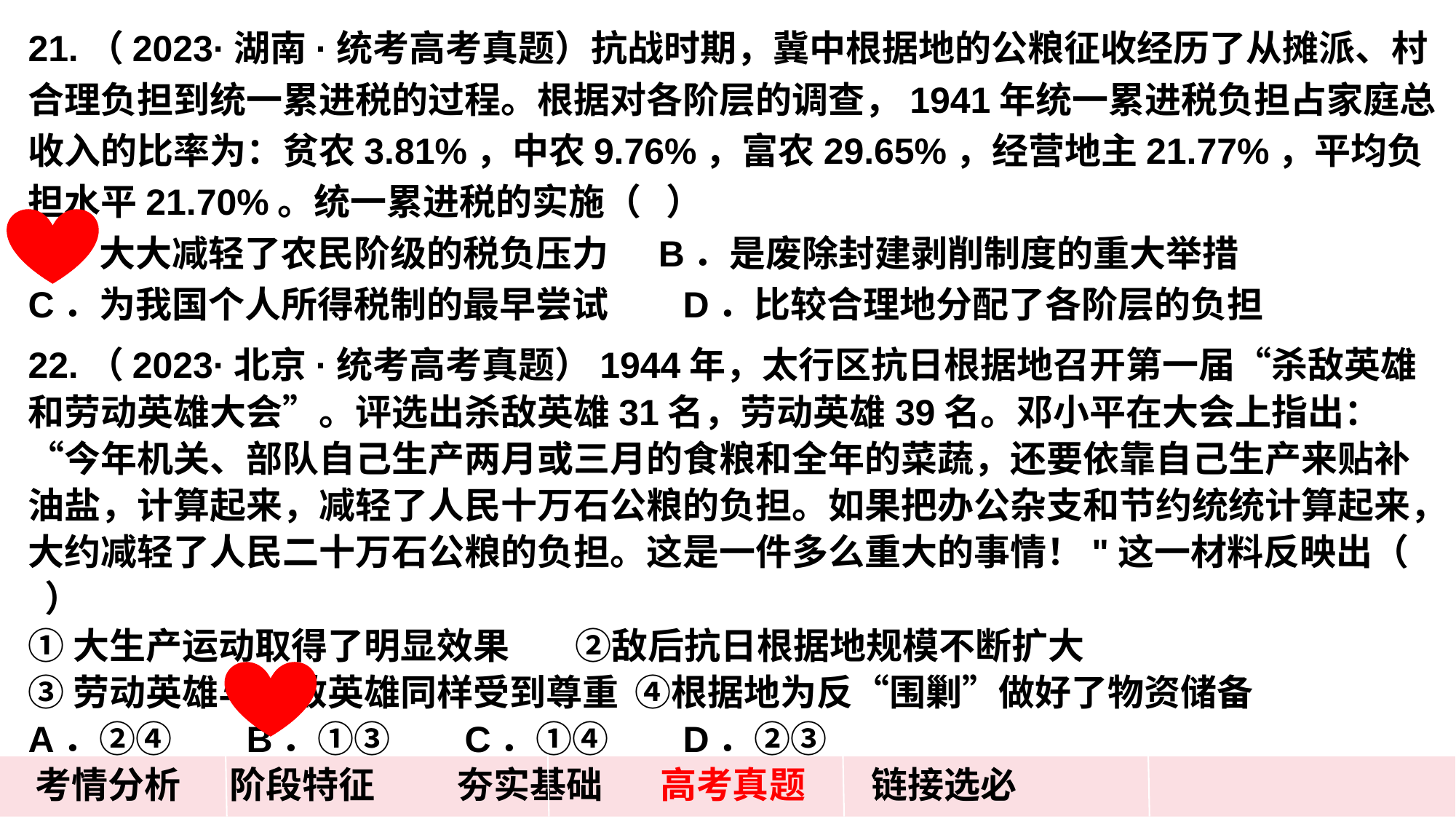

21.（2023·湖南·统考高考真题）抗战时期，冀中根据地的公粮征收经历了从摊派、村合理负担到统一累进税的过程。根据对各阶层的调查，1941年统一累进税负担占家庭总收入的比率为：贫农3.81%，中农9.76%，富农29.65%，经营地主21.77%，平均负担水平21.70%。统一累进税的实施（   ）
A．大大减轻了农民阶级的税负压力     B．是废除封建剥削制度的重大举措
C．为我国个人所得税制的最早尝试	D．比较合理地分配了各阶层的负担

22.（2023·北京·统考高考真题）1944年，太行区抗日根据地召开第一届“杀敌英雄和劳动英雄大会”。评选出杀敌英雄31名，劳动英雄39名。邓小平在大会上指出：“今年机关、部队自己生产两月或三月的食粮和全年的菜蔬，还要依靠自己生产来贴补油盐，计算起来，减轻了人民十万石公粮的负担。如果把办公杂支和节约统统计算起来，大约减轻了人民二十万石公粮的负担。这是一件多么重大的事情！"这一材料反映出（   ）
①大生产运动取得了明显效果        ②敌后抗日根据地规模不断扩大
③劳动英雄与杀敌英雄同样受到尊重  ④根据地为反“围剿”做好了物资储备
A．②④	B．①③	C．①④	D．②③

  考情分析      阶段特征          夯实基础       高考真题        链接选必